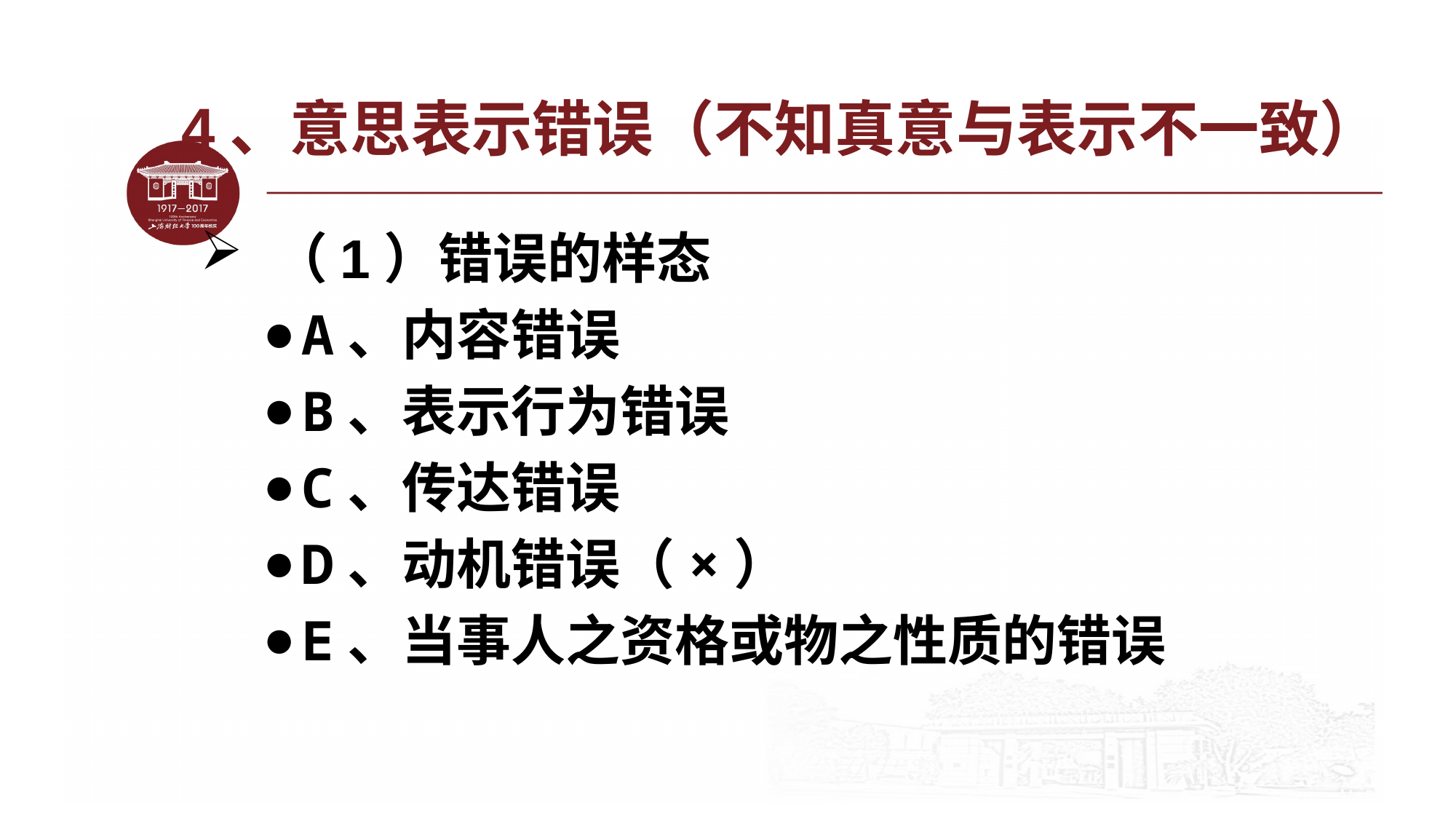

# 4、意思表示错误（不知真意与表示不一致）
 （1）错误的样态
A、内容错误
B、表示行为错误
C、传达错误
D、动机错误（×）
E、当事人之资格或物之性质的错误